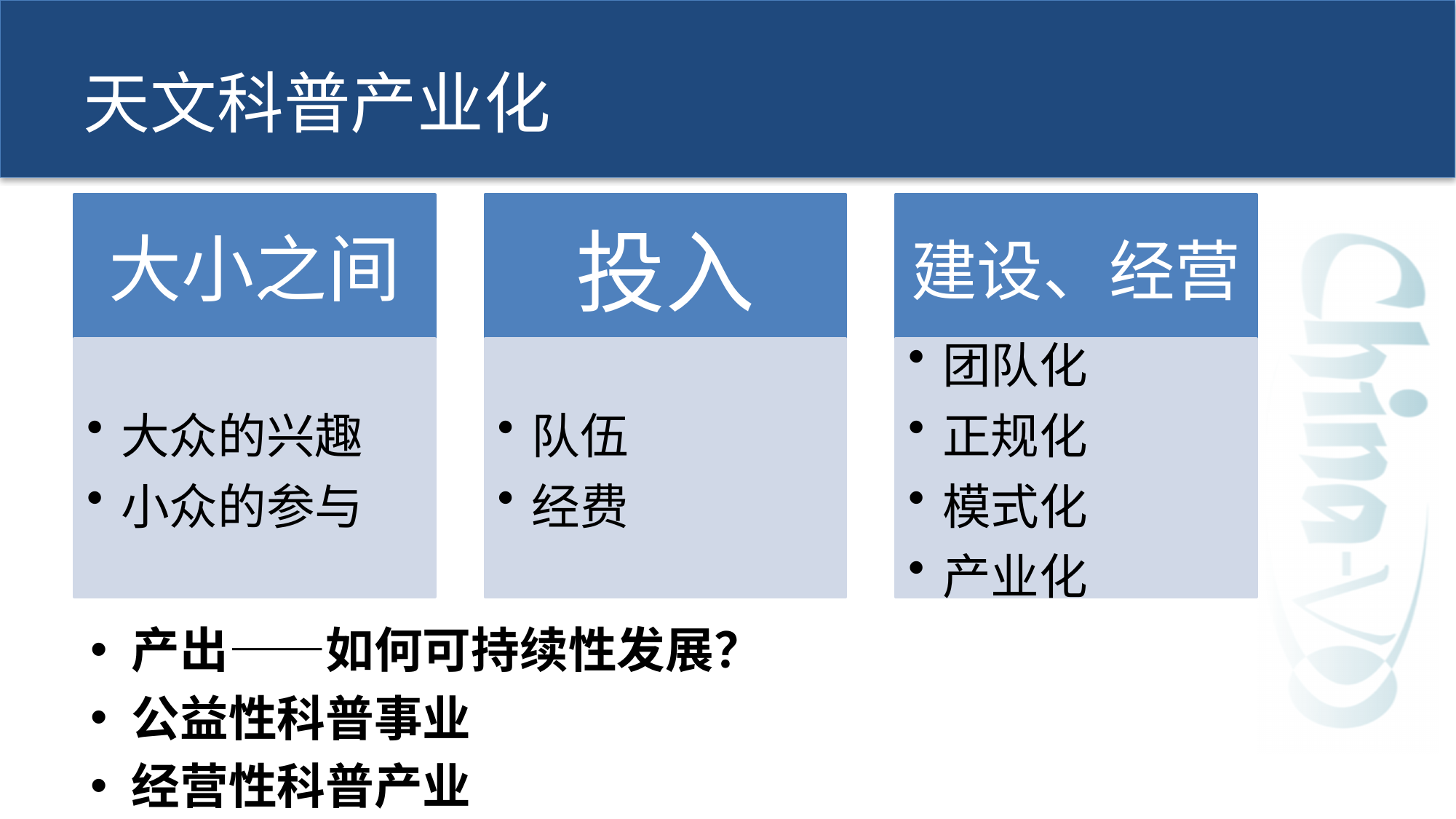

# 天文科普产业化
大小之间
大众的兴趣
小众的参与
投入
队伍
经费
建设、经营
团队化
正规化
模式化
产业化
产出——如何可持续性发展？
公益性科普事业
经营性科普产业